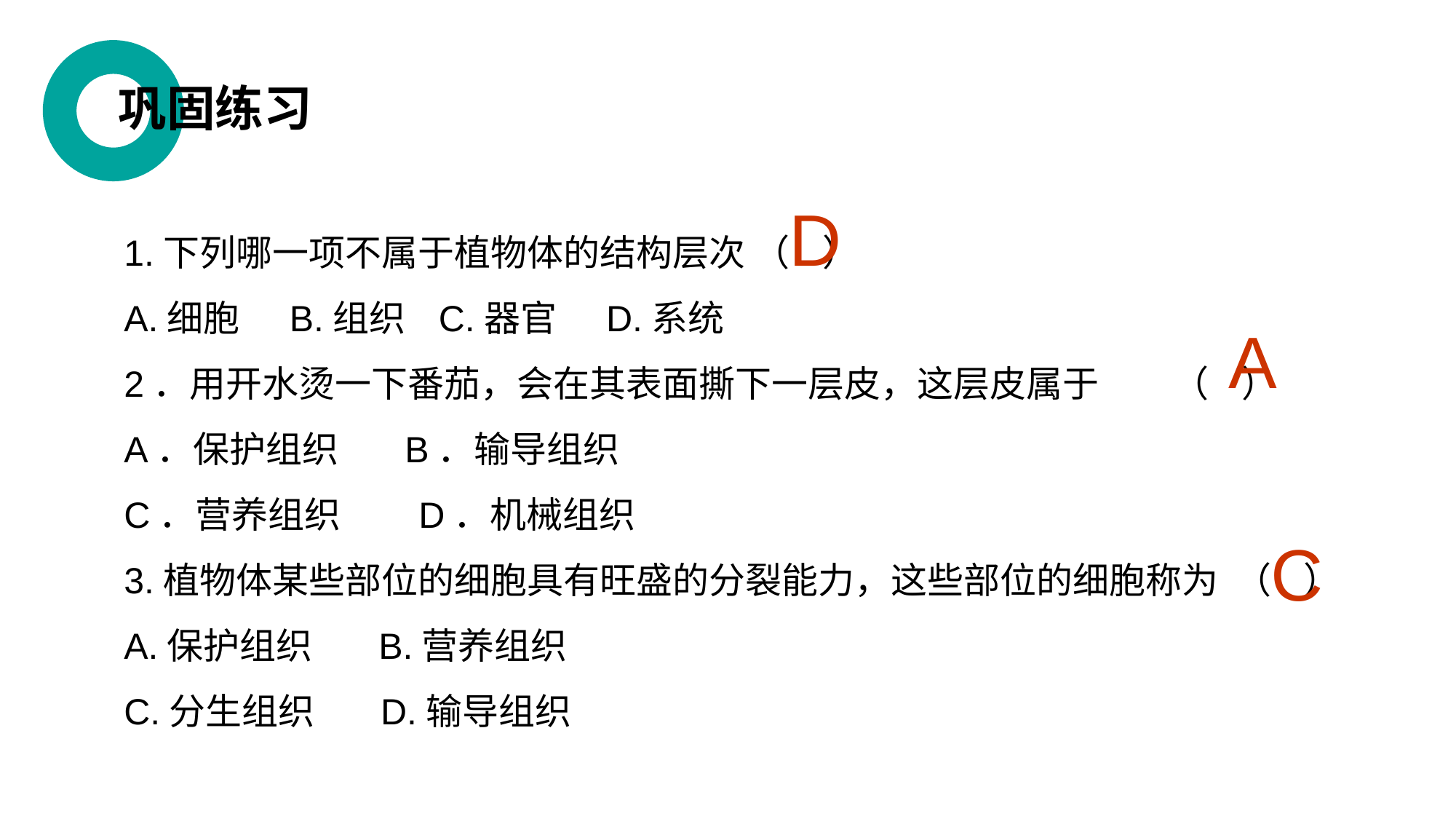

巩固练习
D
1.下列哪一项不属于植物体的结构层次 （    ）
A.细胞     B.组织   C.器官     D.系统
2．用开水烫一下番茄，会在其表面撕下一层皮，这层皮属于         （    ）
A．保护组织       B．输导组织
C．营养组织　    D．机械组织
3.植物体某些部位的细胞具有旺盛的分裂能力，这些部位的细胞称为  （    ）
A.保护组织       B.营养组织
C.分生组织       D.输导组织
A
C